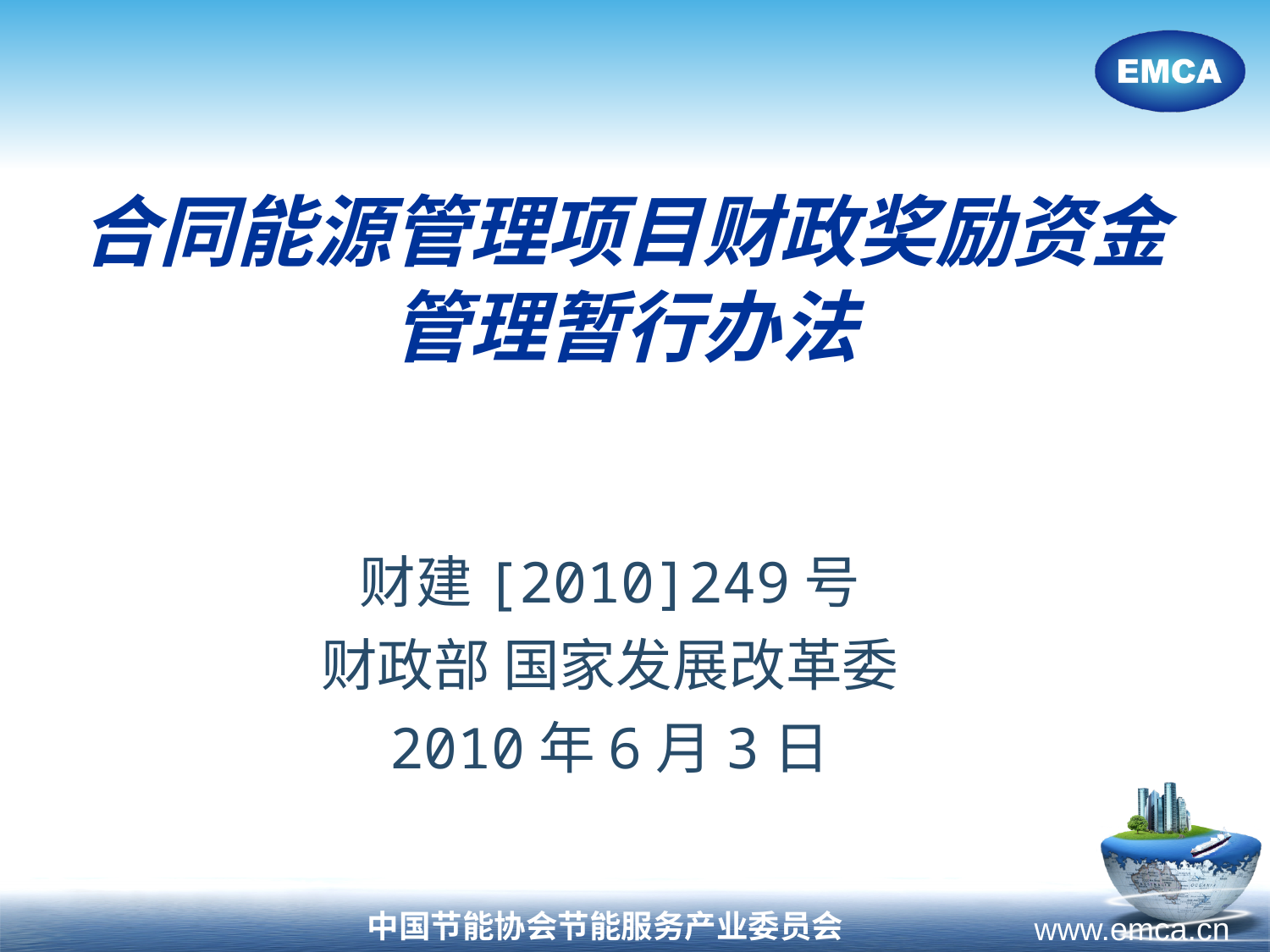

合同能源管理项目财政奖励资金管理暂行办法
财建[2010]249号
财政部 国家发展改革委
2010年6月3日